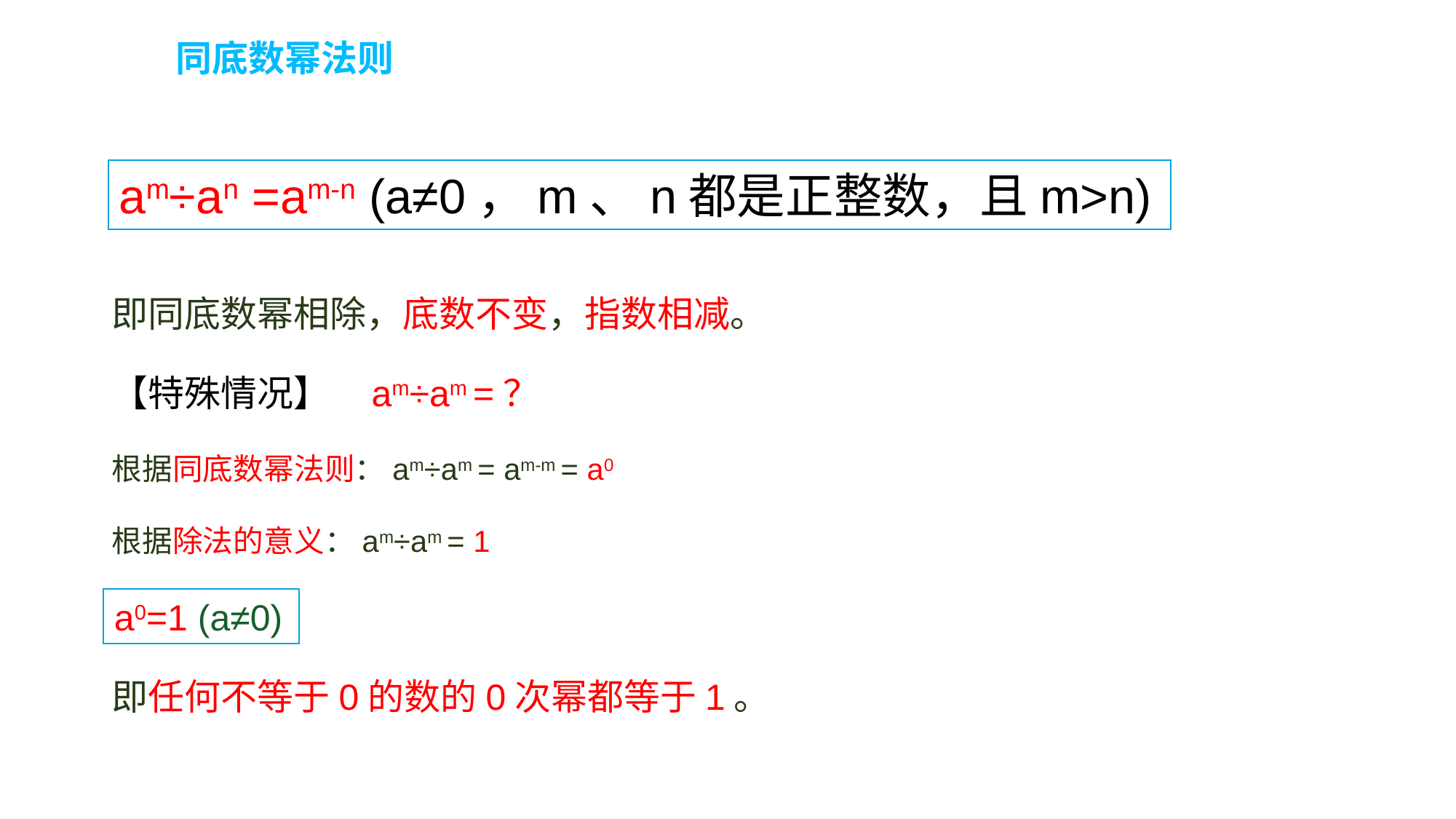

同底数幂法则
am÷an =am-n (a≠0，m、n都是正整数，且m>n)
即同底数幂相除，底数不变，指数相减。
【特殊情况】    am÷am =？
根据同底数幂法则：am÷am = am-m = a0
根据除法的意义：am÷am = 1
a0=1 (a≠0)
即任何不等于0的数的0次幂都等于1。